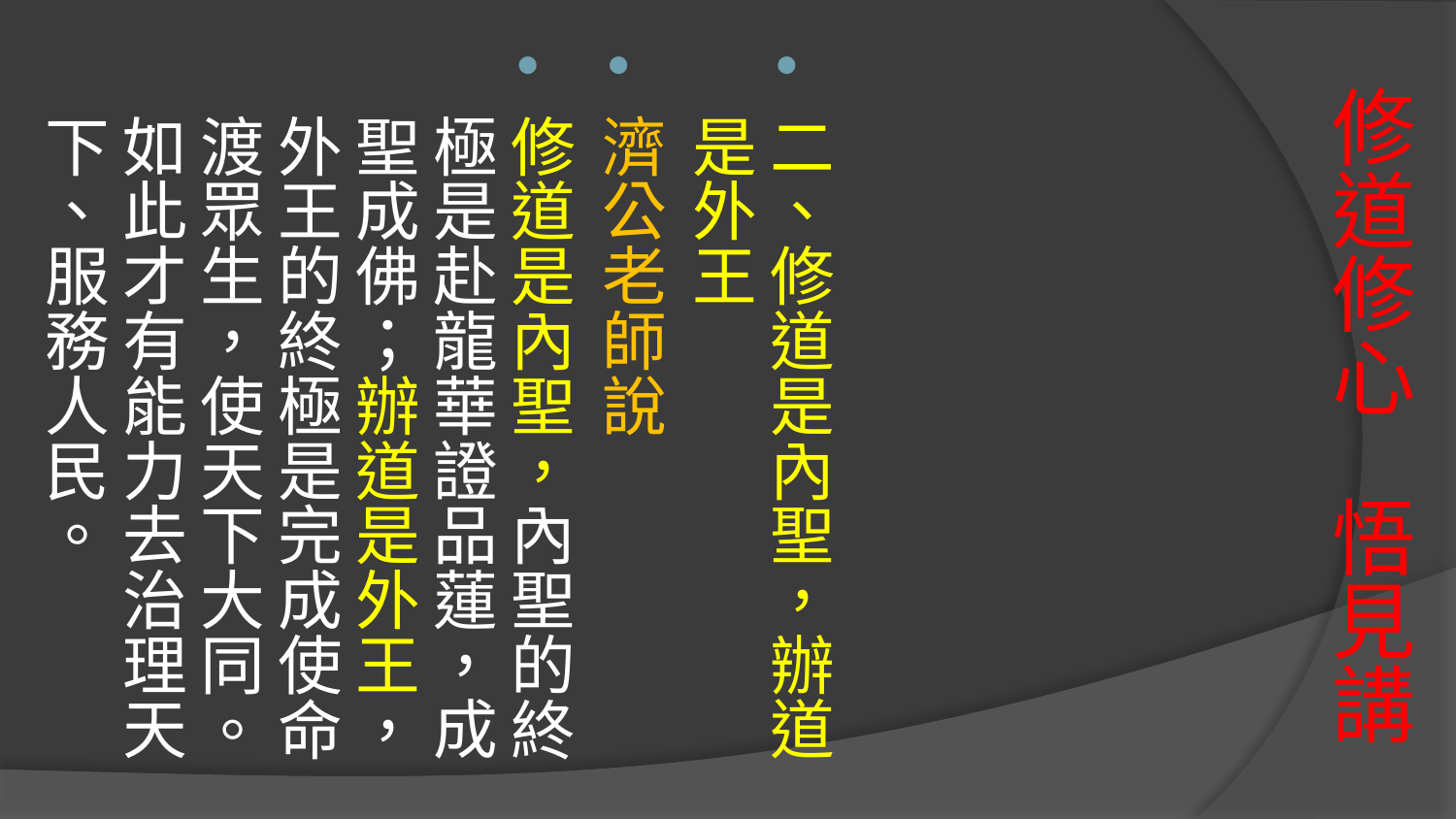

二、修道是內聖，辦道是外王
濟公老師說
修道是內聖，內聖的終極是赴龍華證品蓮，成聖成佛；辦道是外王，外王的終極是完成使命渡眾生，使天下大同。如此才有能力去治理天下、服務人民。
# 修道修心    悟見講